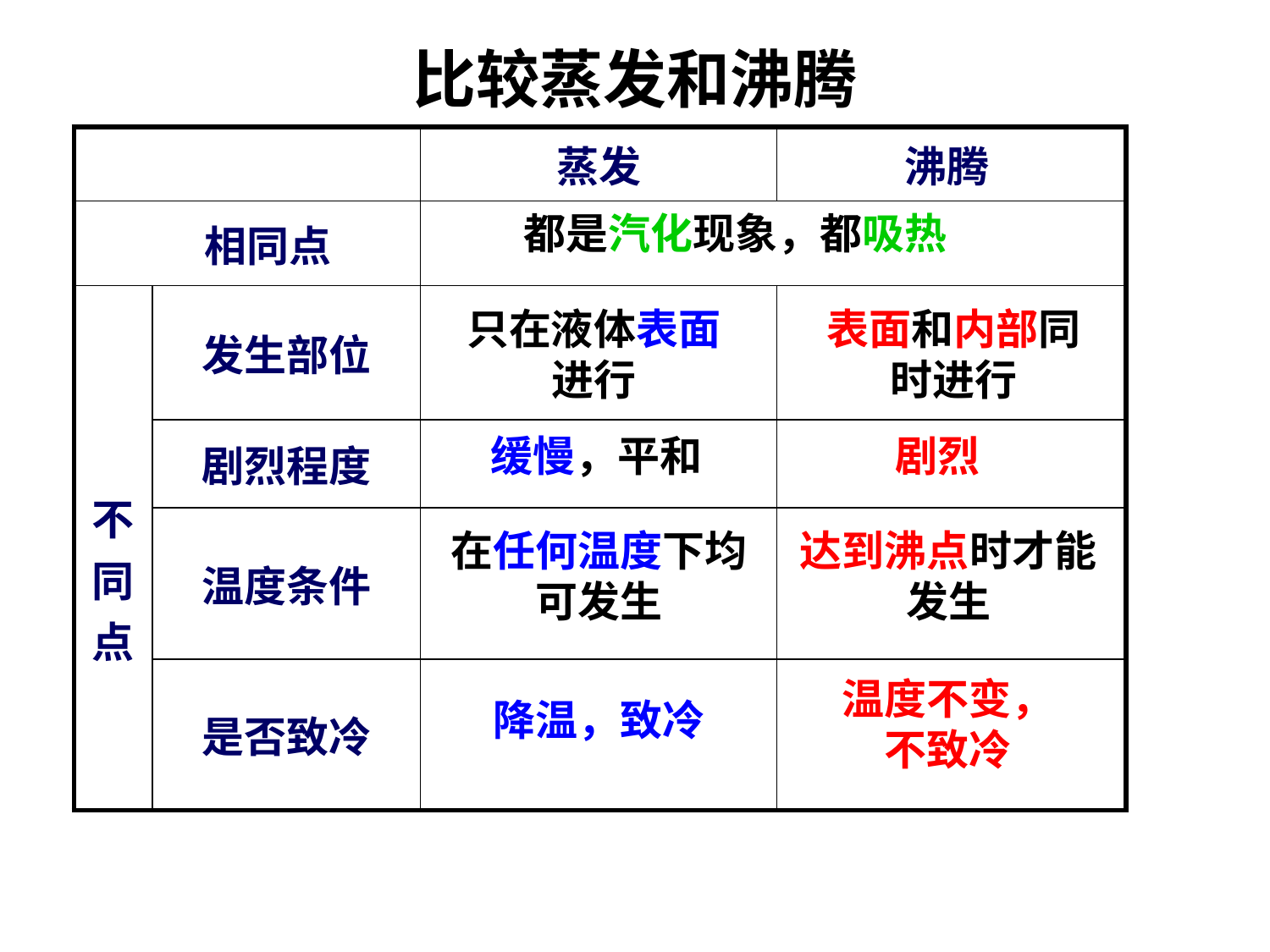

# 比较蒸发和沸腾
|  |  | 蒸发 | 沸腾 |
| --- | --- | --- | --- |
| 相同点 |  |  |  |
| 不同点 | 发生部位 |  |  |
|  | 剧烈程度 |  |  |
|  | 温度条件 |  |  |
|  | 是否致冷 |  |  |
都是汽化现象，都吸热
只在液体表面进行
表面和内部同时进行
缓慢，平和
剧烈
在任何温度下均可发生
达到沸点时才能发生
温度不变，
不致冷
降温，致冷